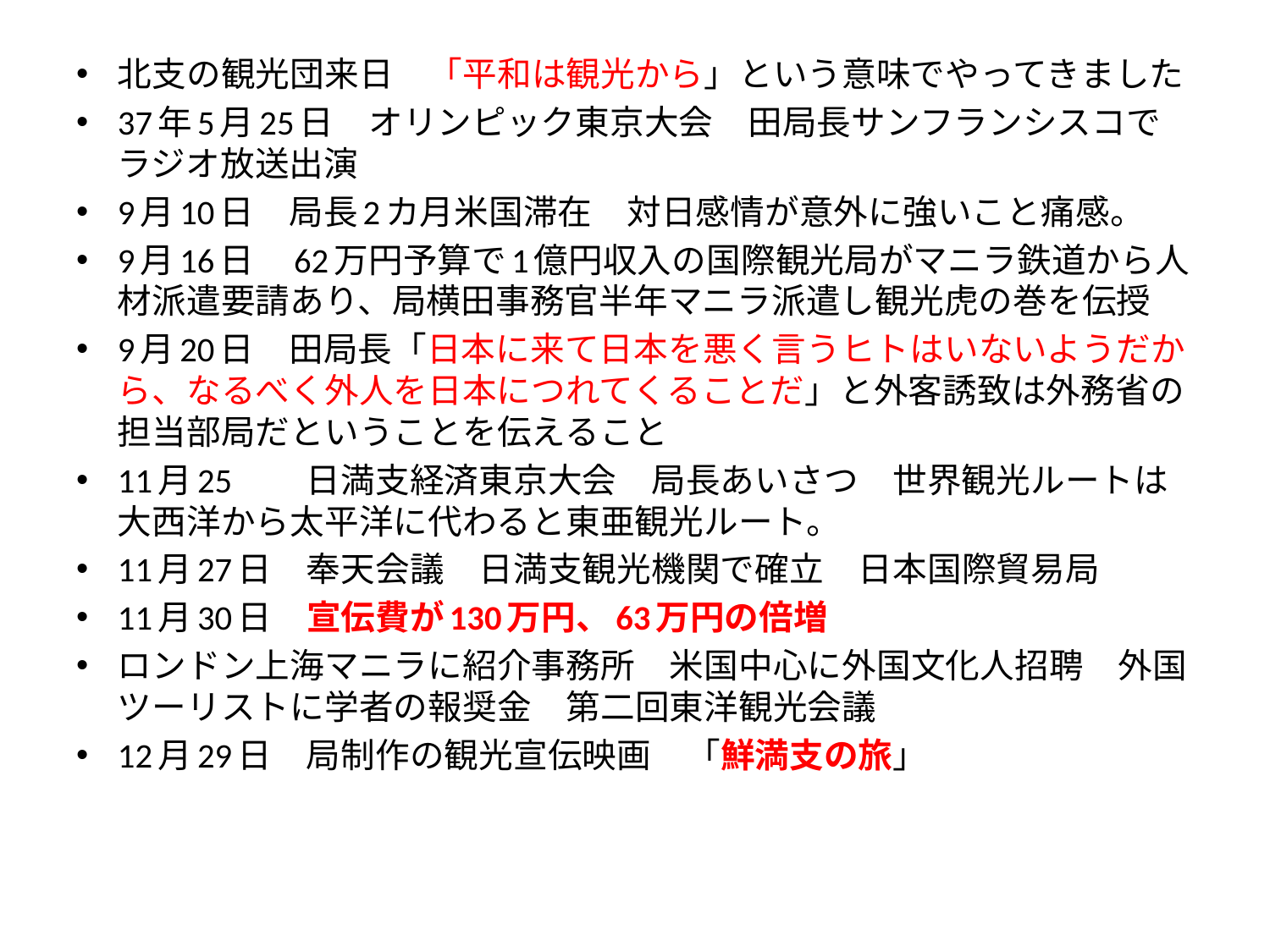

北支の観光団来日　「平和は観光から」という意味でやってきました
37年5月25日　オリンピック東京大会　田局長サンフランシスコでラジオ放送出演
9月10日　局長2カ月米国滞在　対日感情が意外に強いこと痛感。
9月16日　62万円予算で1億円収入の国際観光局がマニラ鉄道から人材派遣要請あり、局横田事務官半年マニラ派遣し観光虎の巻を伝授
9月20日　田局長「日本に来て日本を悪く言うヒトはいないようだから、なるべく外人を日本につれてくることだ」と外客誘致は外務省の担当部局だということを伝えること
11月25　　日満支経済東京大会　局長あいさつ　世界観光ルートは大西洋から太平洋に代わると東亜観光ルート。
11月27日　奉天会議　日満支観光機関で確立　日本国際貿易局
11月30日　宣伝費が130万円、63万円の倍増
ロンドン上海マニラに紹介事務所　米国中心に外国文化人招聘　外国ツーリストに学者の報奨金　第二回東洋観光会議
12月29日　局制作の観光宣伝映画　「鮮満支の旅」